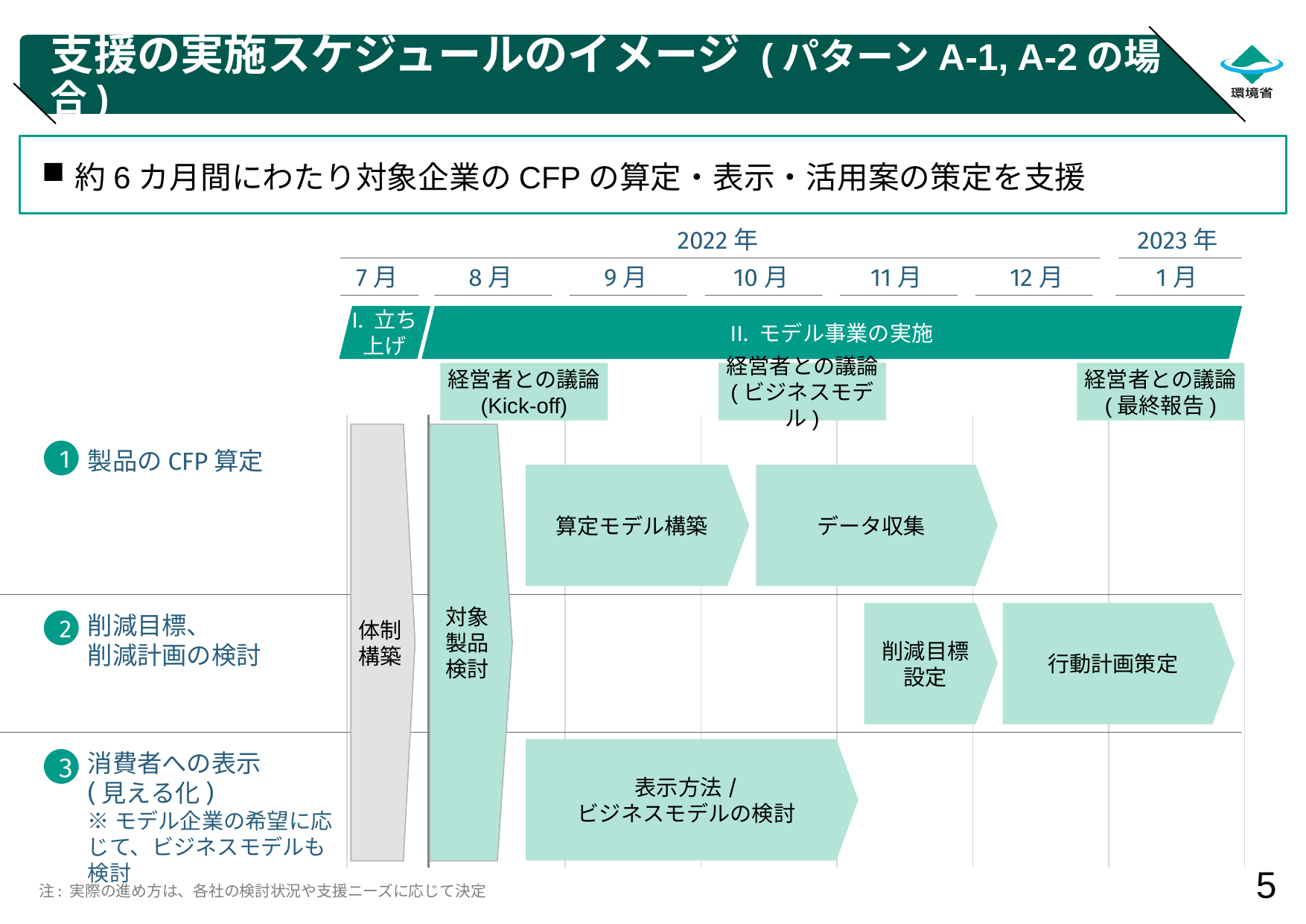

# 支援の実施スケジュールのイメージ (パターンA-1, A-2の場合)
約6カ月間にわたり対象企業のCFPの算定・表示・活用案の策定を支援
2022年
2023年
7月
8月
9月
10月
11月
12月
1月
I. 立ち
上げ
II. モデル事業の実施
経営者との議論
(Kick-off)
経営者との議論
(ビジネスモデル)
経営者との議論
(最終報告)
体制
構築
対象
製品
検討
製品のCFP算定
1
算定モデル構築
データ収集
削減目標、
削減計画の検討
削減目標
設定
行動計画策定
2
表示方法/
ビジネスモデルの検討
消費者への表示
(見える化)
※モデル企業の希望に応じて、ビジネスモデルも検討
3
注: 実際の進め方は、各社の検討状況や支援ニーズに応じて決定